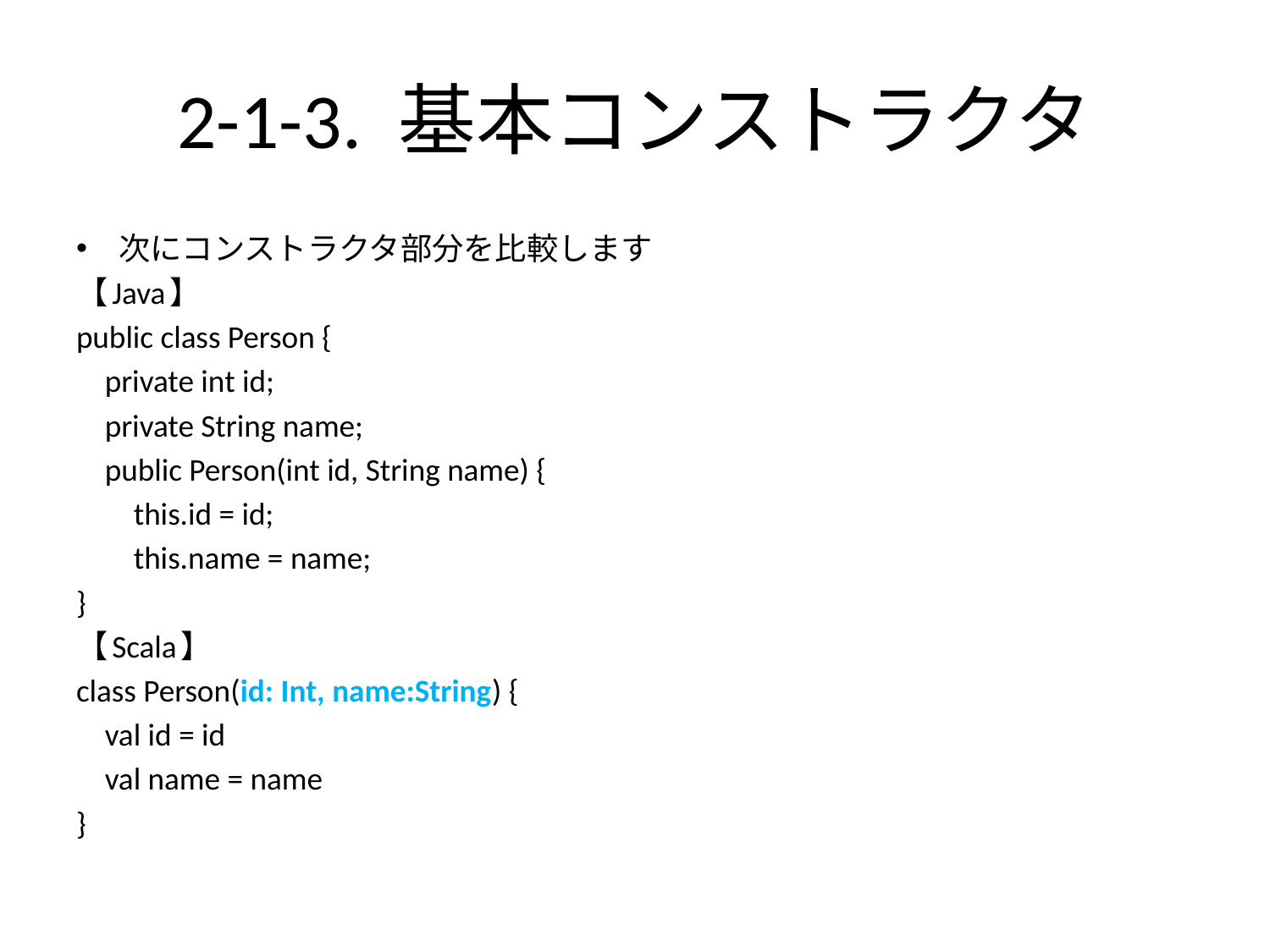

# 2-1-3. 基本コンストラクタ
次にコンストラクタ部分を比較します
【Java】
public class Person {
    private int id;
    private String name;
    public Person(int id, String name) {
        this.id = id;
        this.name = name;
}
【Scala】
class Person(id: Int, name:String) {
    val id = id
    val name = name
}